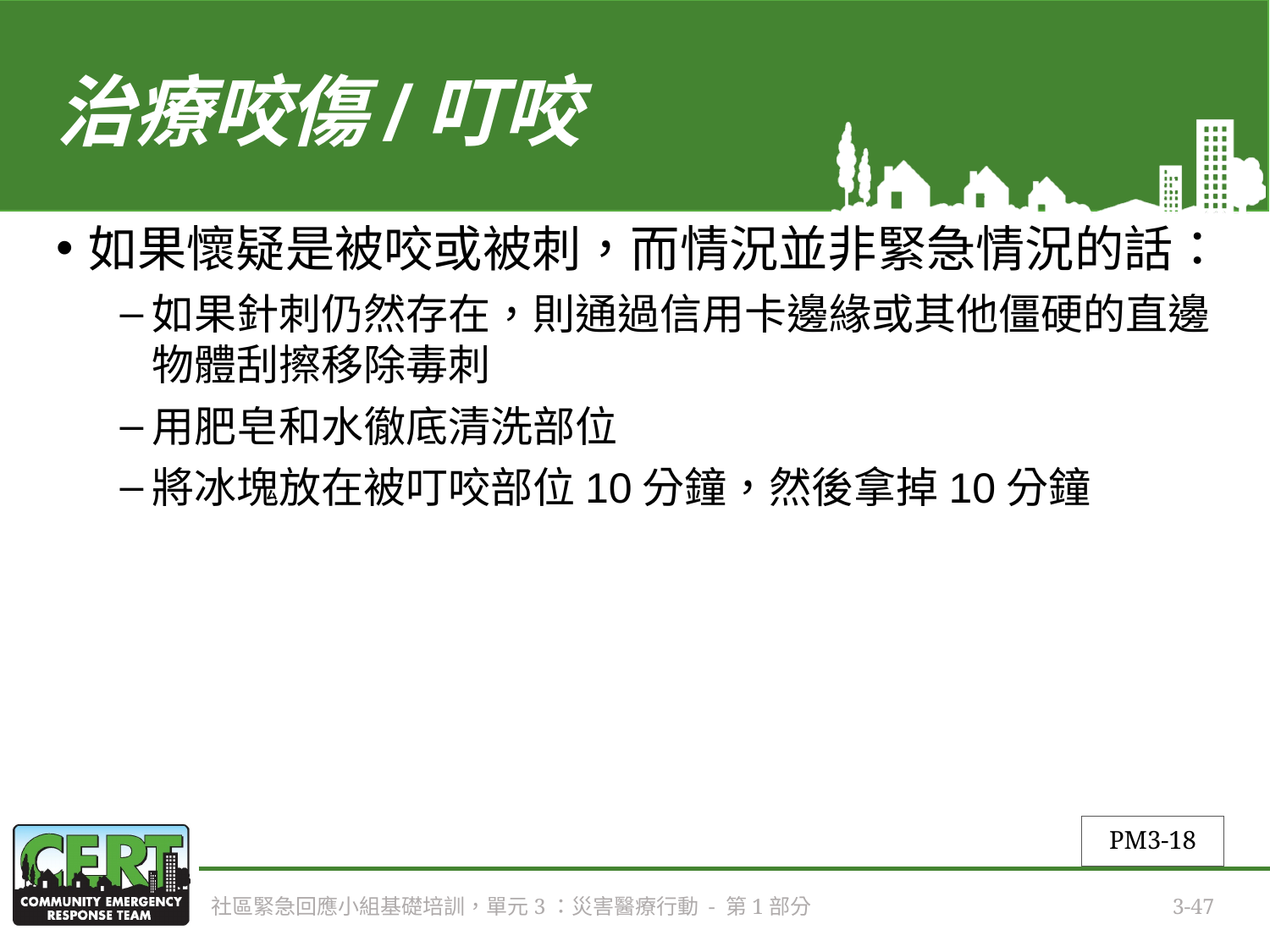

# 治療咬傷/叮咬
如果懷疑是被咬或被刺，而情況並非緊急情況的話：
如果針刺仍然存在，則通過信用卡邊緣或其他僵硬的直邊物體刮擦移除毒刺
用肥皂和水徹底清洗部位
將冰塊放在被叮咬部位10分鐘，然後拿掉10分鐘

PM3-18
社區緊急回應小組基礎培訓，單元3：災害醫療行動 - 第1部分
3-47